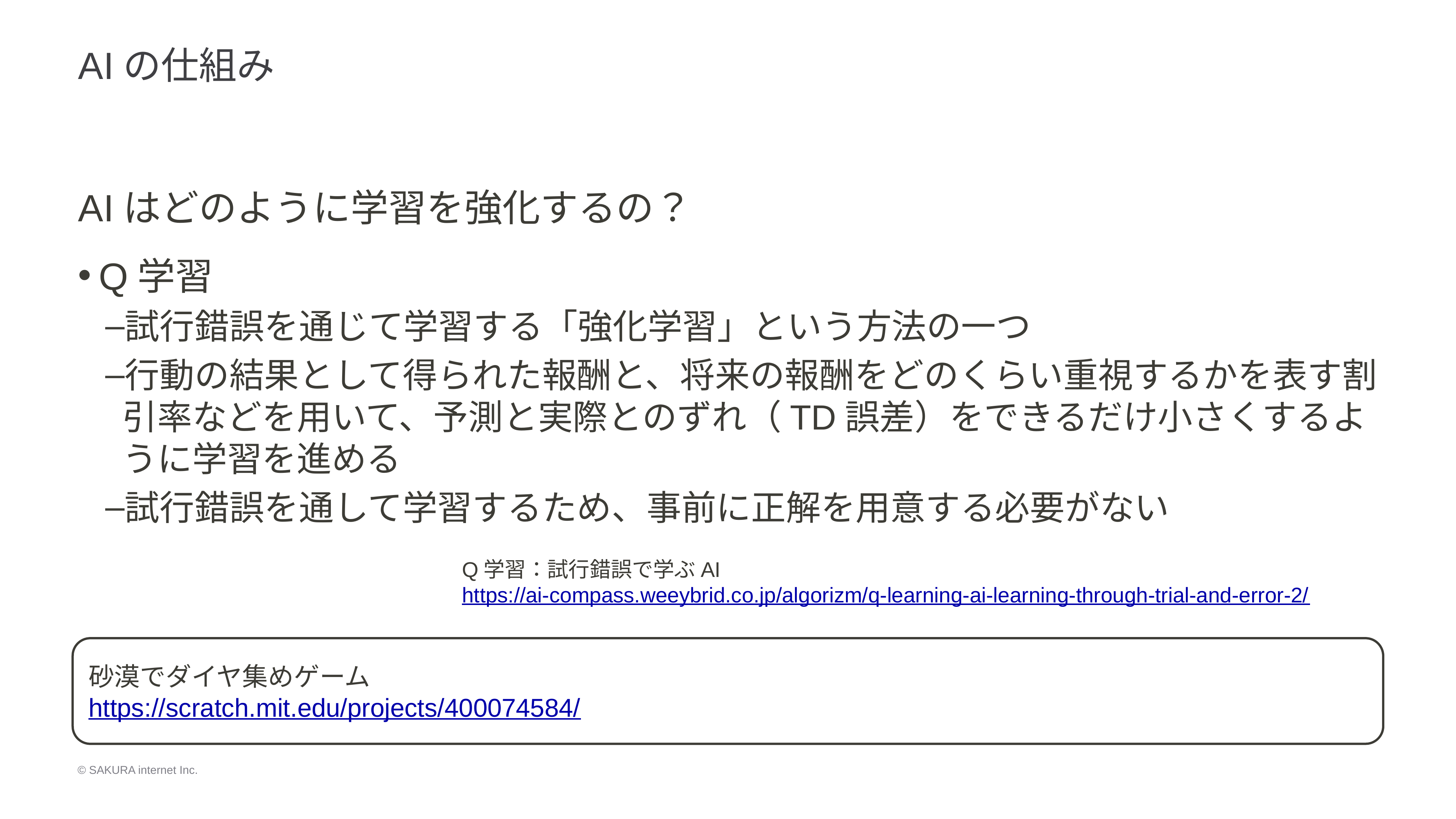

AIの仕組み
AIはどのように学習を強化するの？
Q学習
試行錯誤を通じて学習する「強化学習」という方法の一つ
行動の結果として得られた報酬と、将来の報酬をどのくらい重視するかを表す割引率などを用いて、予測と実際とのずれ（TD誤差）をできるだけ小さくするように学習を進める
試行錯誤を通して学習するため、事前に正解を用意する必要がない
Q学習：試行錯誤で学ぶAI
https://ai-compass.weeybrid.co.jp/algorizm/q-learning-ai-learning-through-trial-and-error-2/
砂漠でダイヤ集めゲーム
https://scratch.mit.edu/projects/400074584/